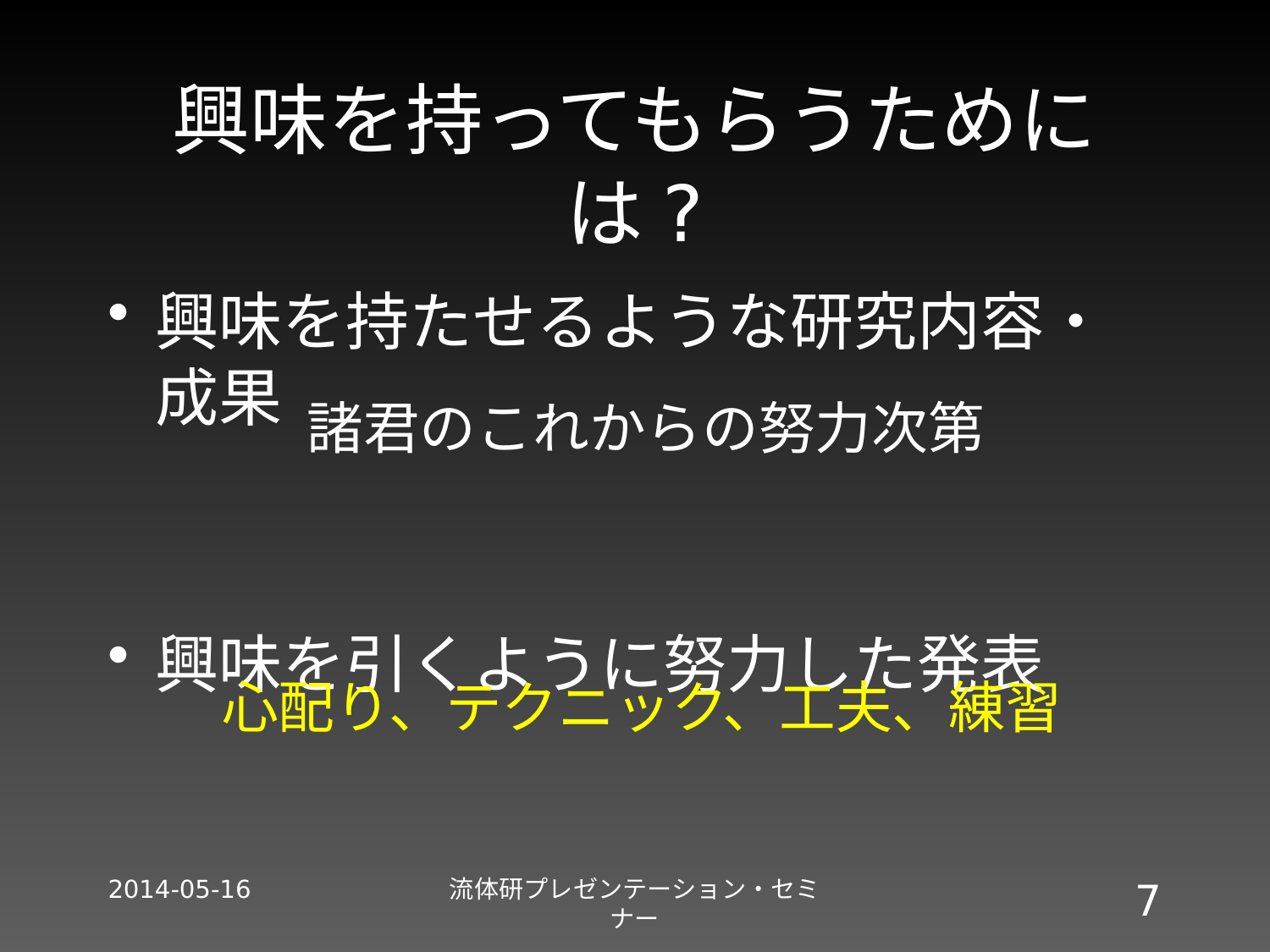

# 興味を持ってもらうためには?
興味を持たせるような研究内容・成果

興味を引くように努力した発表
諸君のこれからの努力次第
心配り、テクニック、工夫、練習
2014-05-16
流体研プレゼンテーション・セミナー
7